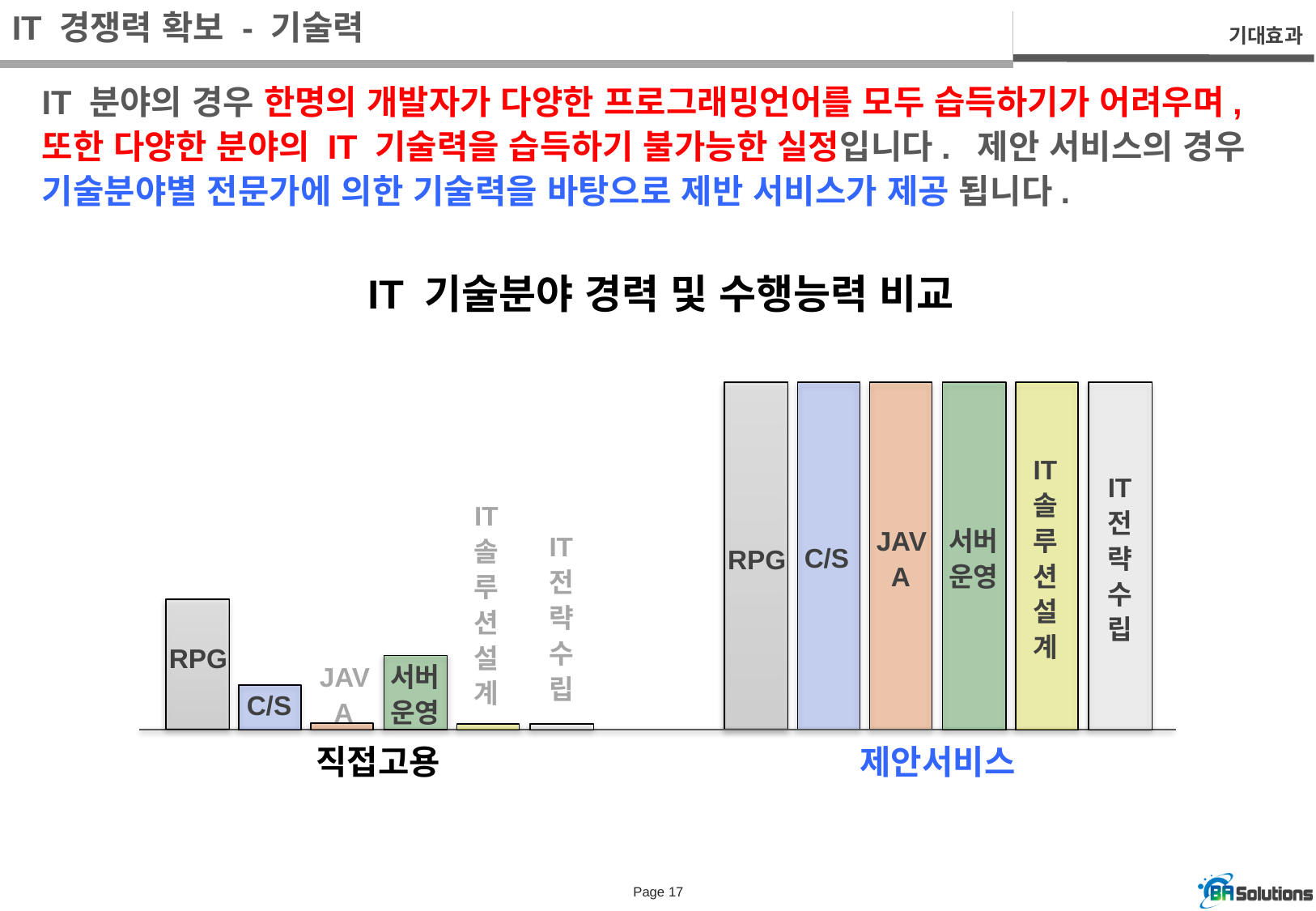

IT 경쟁력 확보 - 기술력

기대효과
IT 분야의 경우 한명의 개발자가 다양한 프로그래밍언어를 모두 습득하기가 어려우며, 또한 다양한 분야의 IT 기술력을 습득하기 불가능한 실정입니다.  제안 서비스의 경우 기술분야별 전문가에 의한 기술력을 바탕으로 제반 서비스가 제공 됩니다.
IT 기술분야 경력 및 수행능력 비교

IT
솔
루
션
설
계
IT
전
략
수
립
IT
솔
루
션
설
계
서버
운영
IT
전
략
수
립
JAVA
 RPG
C/S

 RPG
서버
운영

JAVA

C/S

직접고용
제안서비스